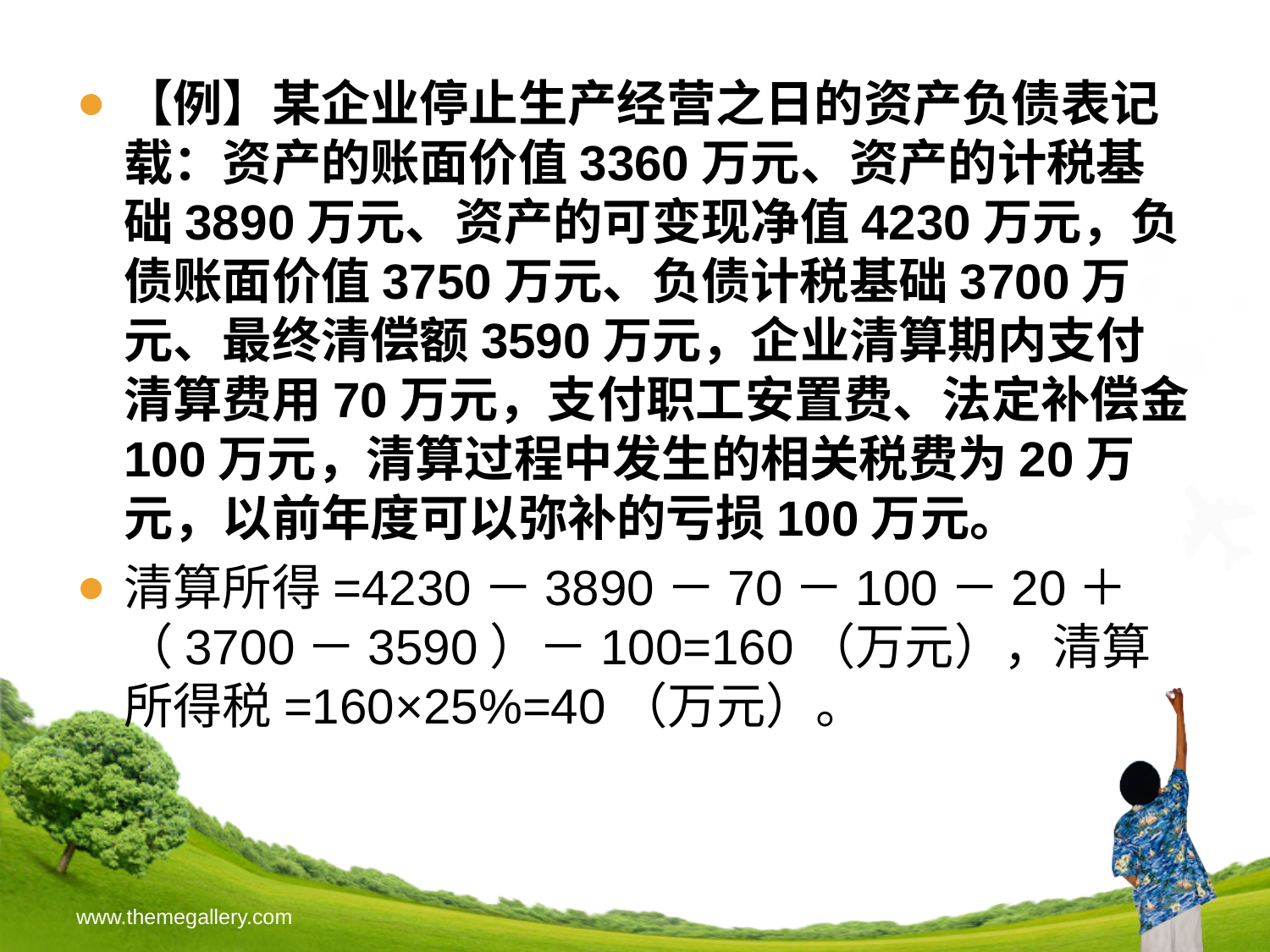

【例】某企业停止生产经营之日的资产负债表记载：资产的账面价值3360万元、资产的计税基础3890万元、资产的可变现净值4230万元，负债账面价值3750万元、负债计税基础3700万元、最终清偿额3590万元，企业清算期内支付清算费用70万元，支付职工安置费、法定补偿金100万元，清算过程中发生的相关税费为20万元，以前年度可以弥补的亏损100万元。
清算所得=4230－3890－70－100－20＋（3700－3590）－100=160（万元），清算所得税=160×25%=40（万元）。
www.themegallery.com